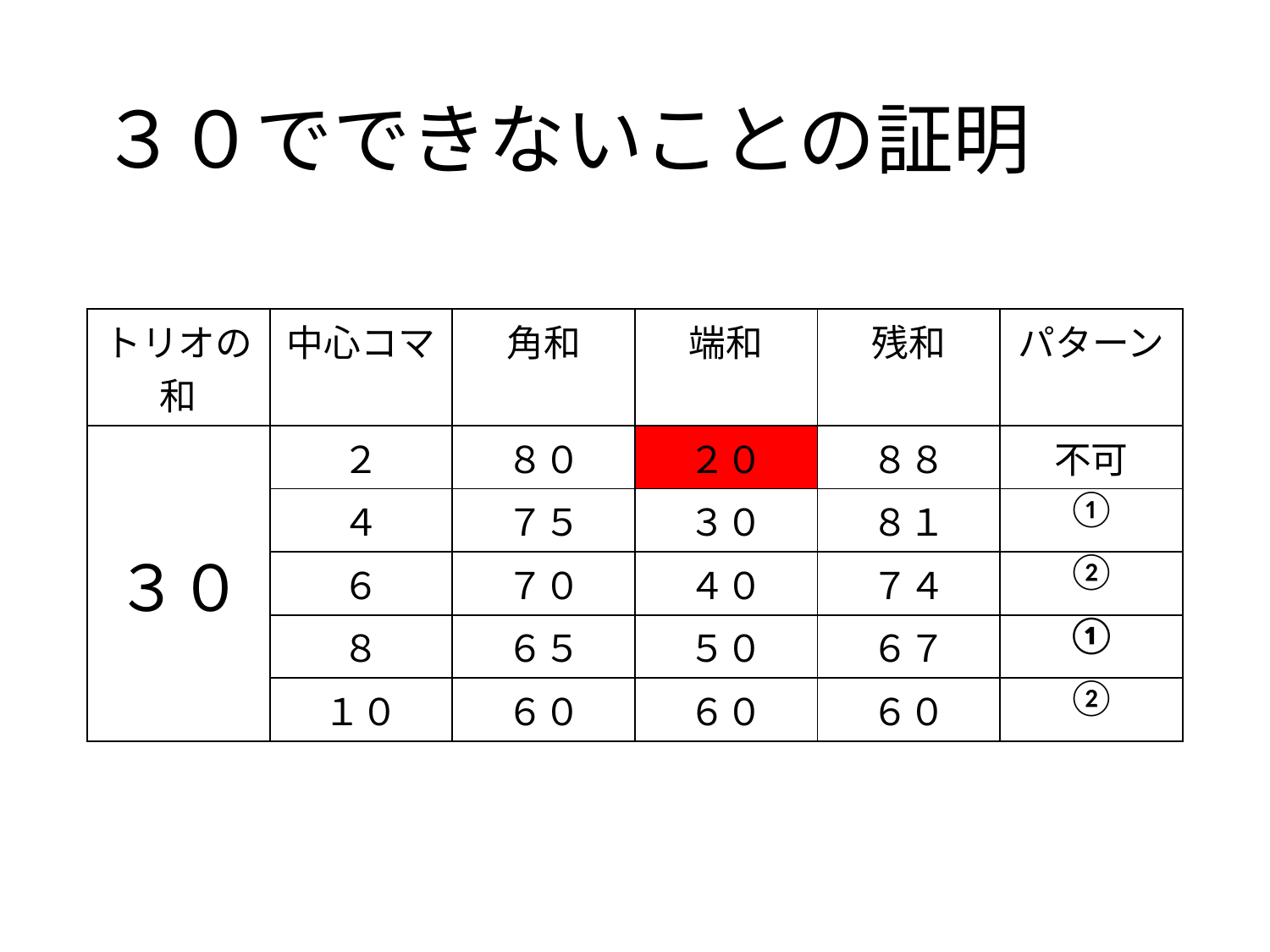

# ３０でできないことの証明
| トリオの和 | 中心コマ | 角和 | 端和 | 残和 | パターン |
| --- | --- | --- | --- | --- | --- |
| ３０ | ２ | ８０ | ２０ | ８８ | 不可 |
|  | ４ | ７５ | ３０ | ８１ | ① |
|  | ６ | ７０ | ４０ | ７４ | ② |
|  | ８ | ６５ | ５０ | ６７ | ① |
|  | １０ | ６０ | ６０ | ６０ | ② |